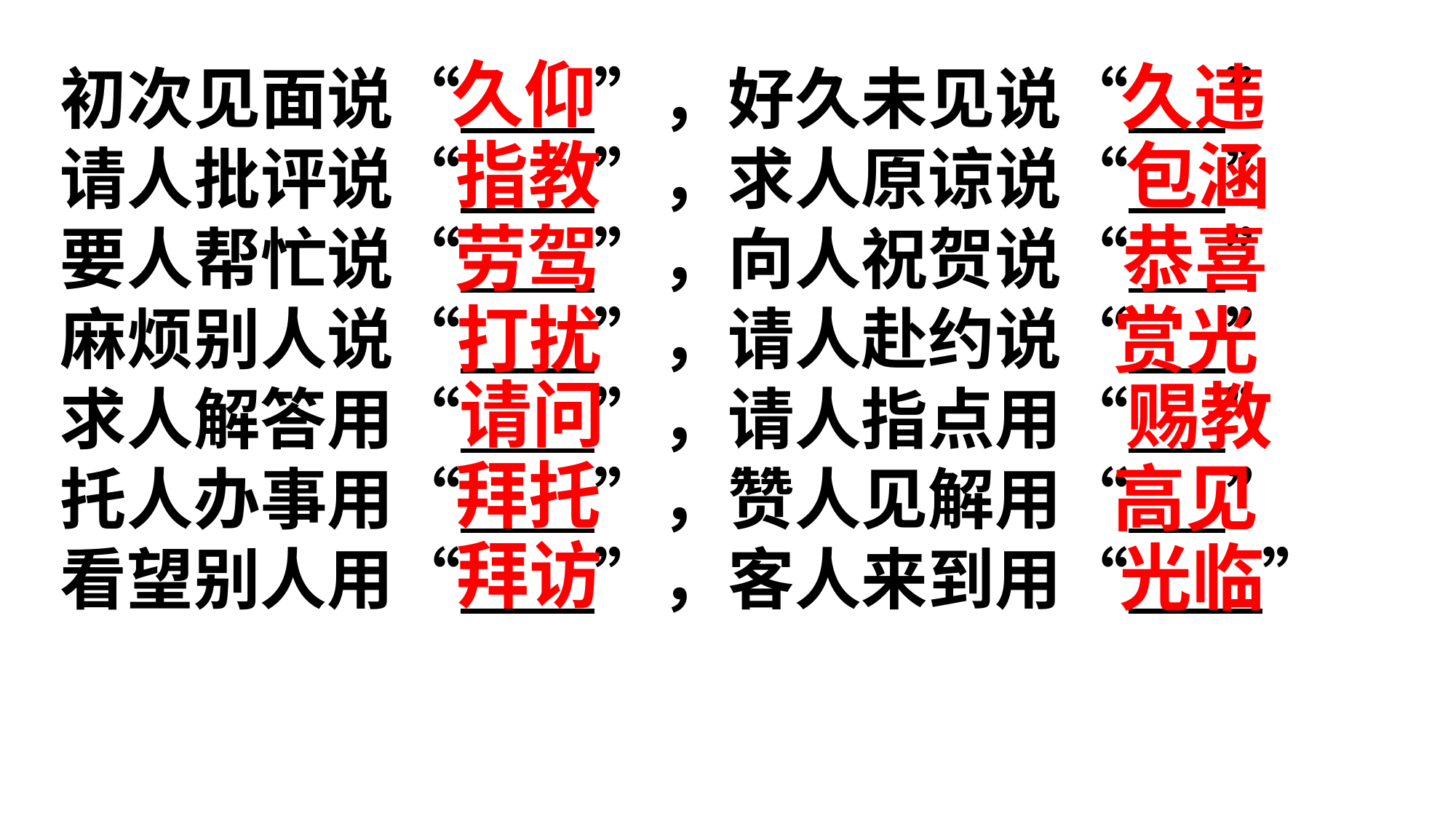

久仰
久违
初次见面说“　　”，好久未见说“　  ”
请人批评说“　　”，求人原谅说“　  ”
要人帮忙说“　　”，向人祝贺说“　  ”
麻烦别人说“　　”，请人赴约说“　  ”
求人解答用“　　”，请人指点用“　  ”
托人办事用“　　”，赞人见解用“　  ”
看望别人用“　　”，客人来到用“　　”
指教
包涵
恭喜
劳驾
打扰
赏光
请问
赐教
拜托
高见
拜访
光临